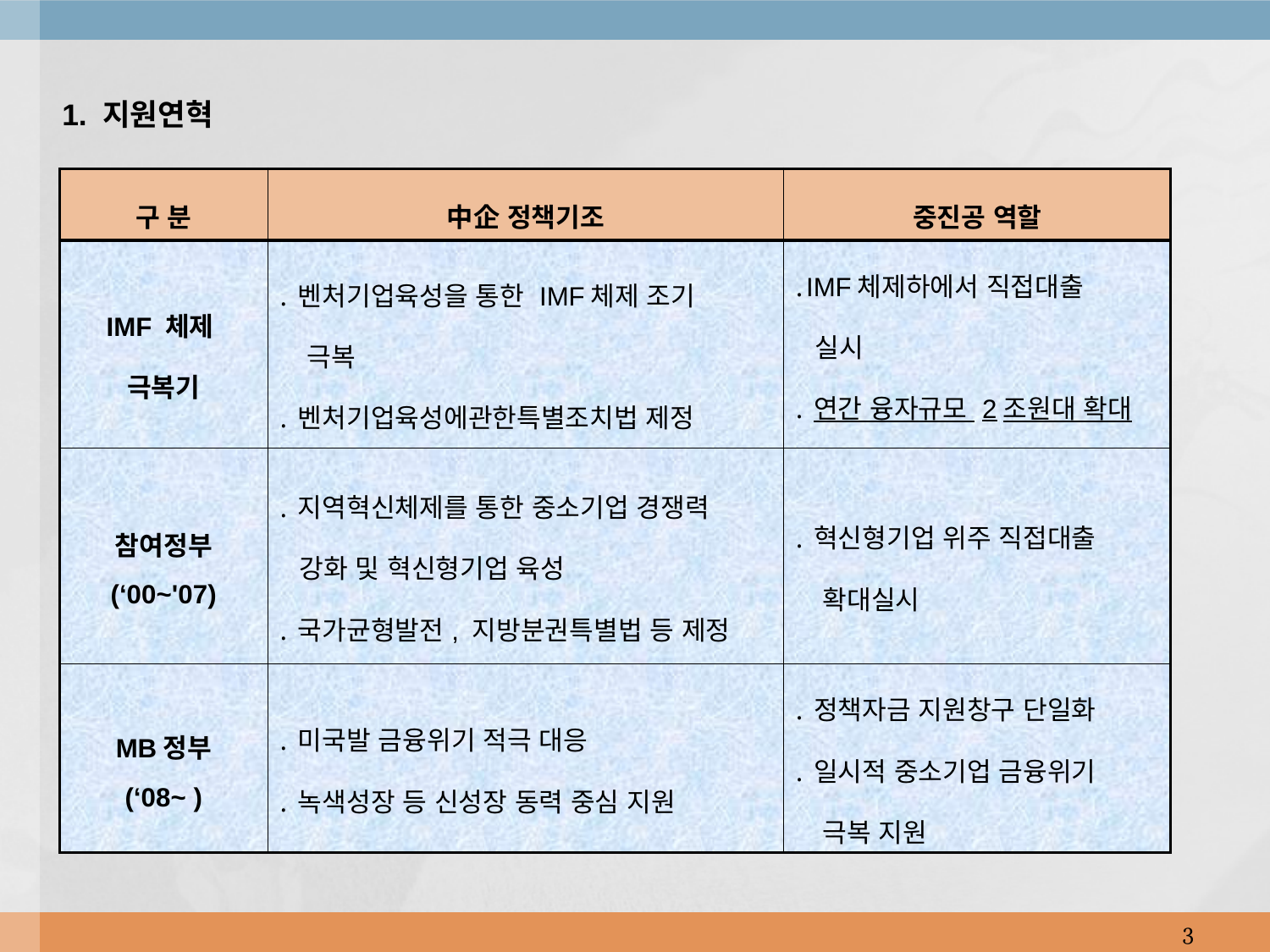

1. 지원연혁
| 구 분 | 中企 정책기조 | 중진공 역할 |
| --- | --- | --- |
| IMF 체제 극복기 | ․벤처기업육성을 통한 IMF체제 조기 극복 ․벤처기업육성에관한특별조치법 제정 | ․IMF체제하에서 직접대출 실시 ․연간 융자규모 2조원대 확대 ․산업기반기금 통합 |
| 참여정부 (‘00~'07) | ․지역혁신체제를 통한 중소기업 경쟁력 강화 및 혁신형기업 육성 ․국가균형발전, 지방분권특별법 등 제정 | ․혁신형기업 위주 직접대출 확대실시 |
| MB정부 (‘08~ ) | ․미국발 금융위기 적극 대응 ․녹색성장 등 신성장 동력 중심 지원 | ․정책자금 지원창구 단일화 ․일시적 중소기업 금융위기 극복 지원 |
3